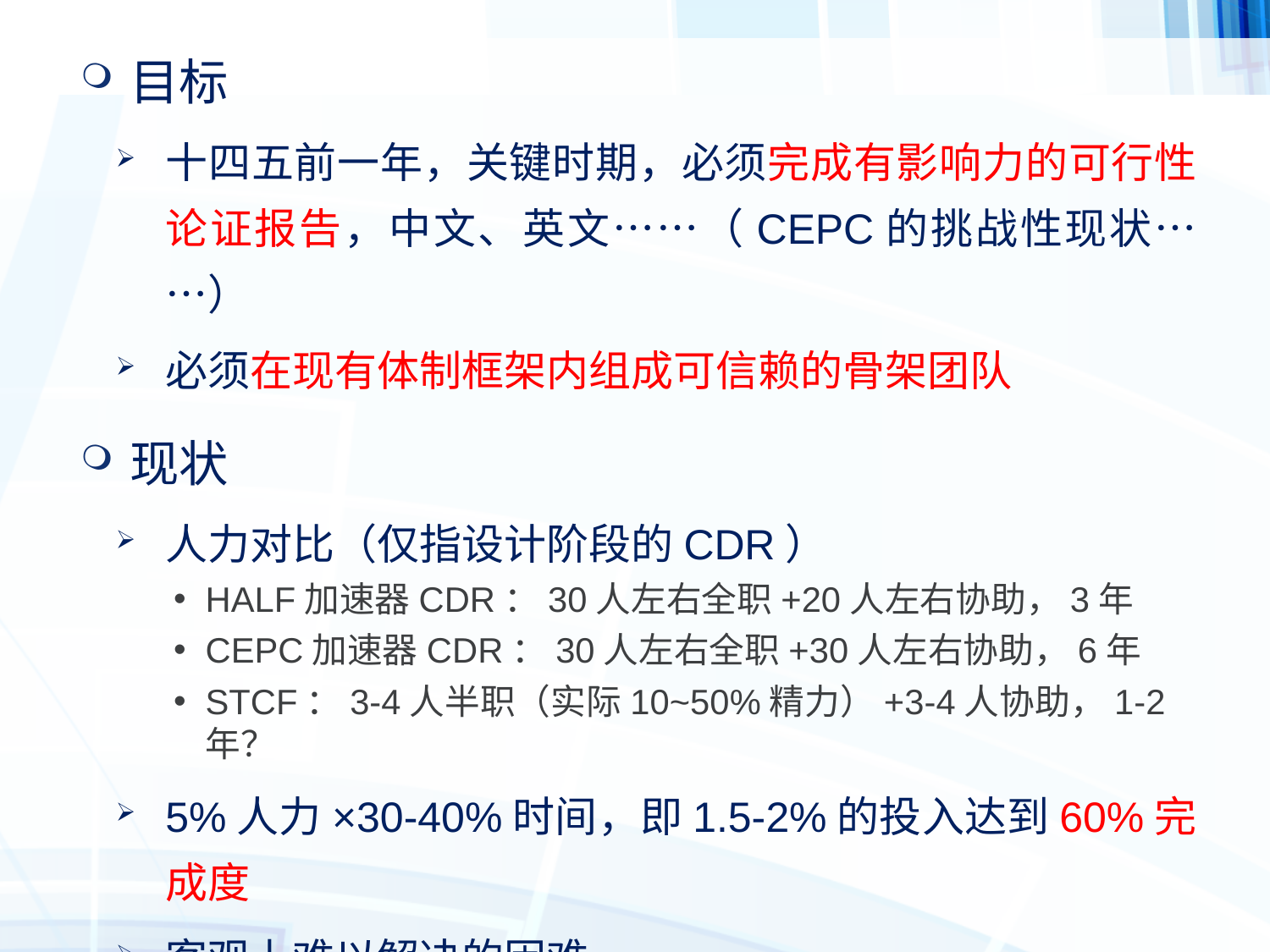

目标
十四五前一年，关键时期，必须完成有影响力的可行性论证报告，中文、英文……（CEPC的挑战性现状……）
必须在现有体制框架内组成可信赖的骨架团队
现状
人力对比（仅指设计阶段的CDR）
HALF加速器CDR：30人左右全职+20人左右协助，3年
CEPC加速器CDR：30人左右全职+30人左右协助，6年
STCF：3-4人半职（实际10~50%精力）+3-4人协助，1-2年？
5%人力×30-40%时间，即1.5-2%的投入达到60%完成度
客观上难以解决的困难
无大型纵向课题驱动，团队学术影响力需要提升
无加速器依托单位，难以保障队伍